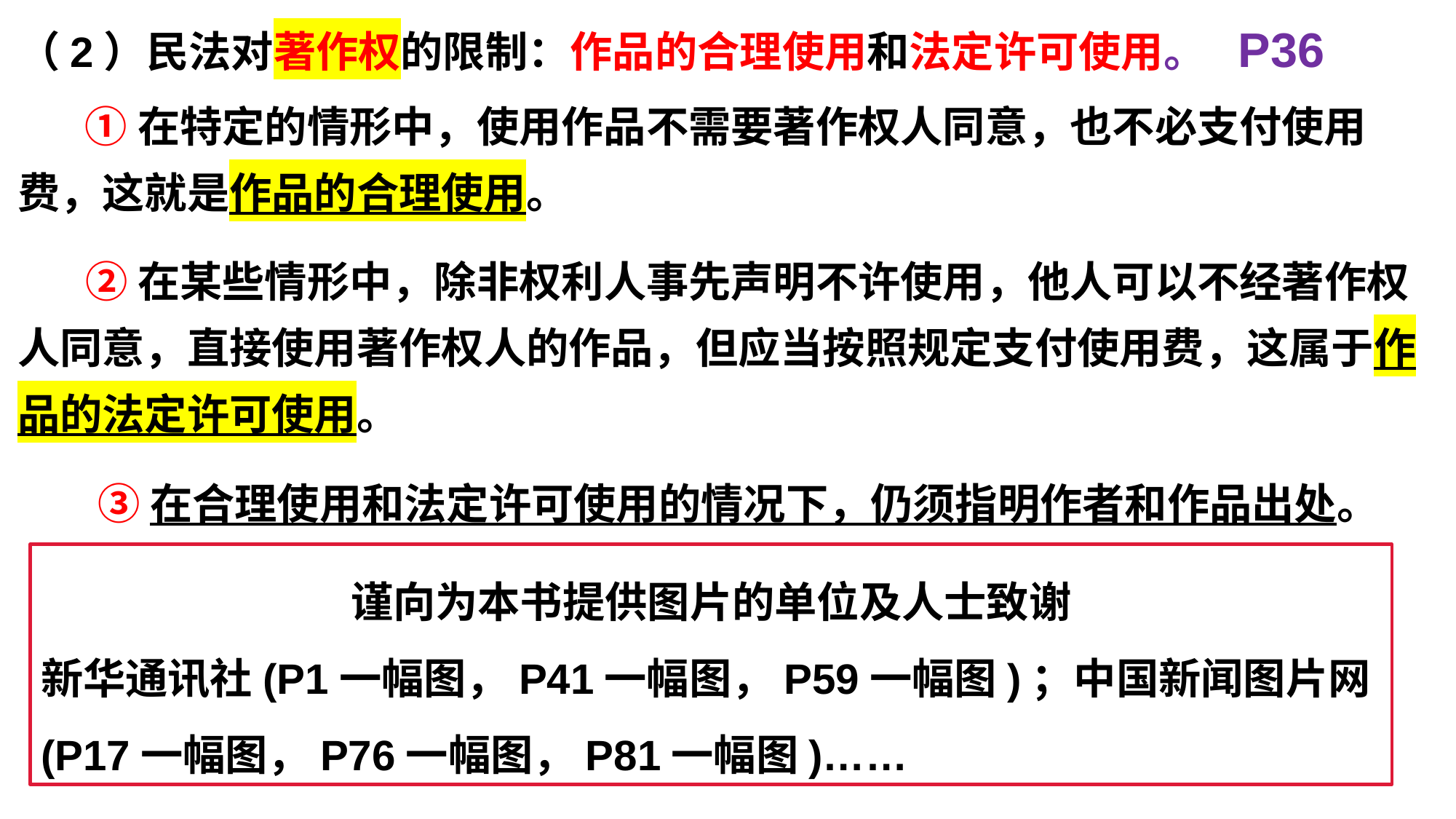

①在特定的情形中，使用作品不需要著作权人同意，也不必支付使用费，这就是作品的合理使用。

（2）民法对著作权的限制：作品的合理使用和法定许可使用。  P36
       ②在某些情形中，除非权利人事先声明不许使用，他人可以不经著作权人同意，直接使用著作权人的作品，但应当按照规定支付使用费，这属于作品的法定许可使用。
③在合理使用和法定许可使用的情况下，仍须指明作者和作品出处。
谨向为本书提供图片的单位及人士致谢
新华通讯社(P1一幅图，P41一幅图，P59一幅图)；中国新闻图片网(P17一幅图，P76一幅图，P81一幅图)……